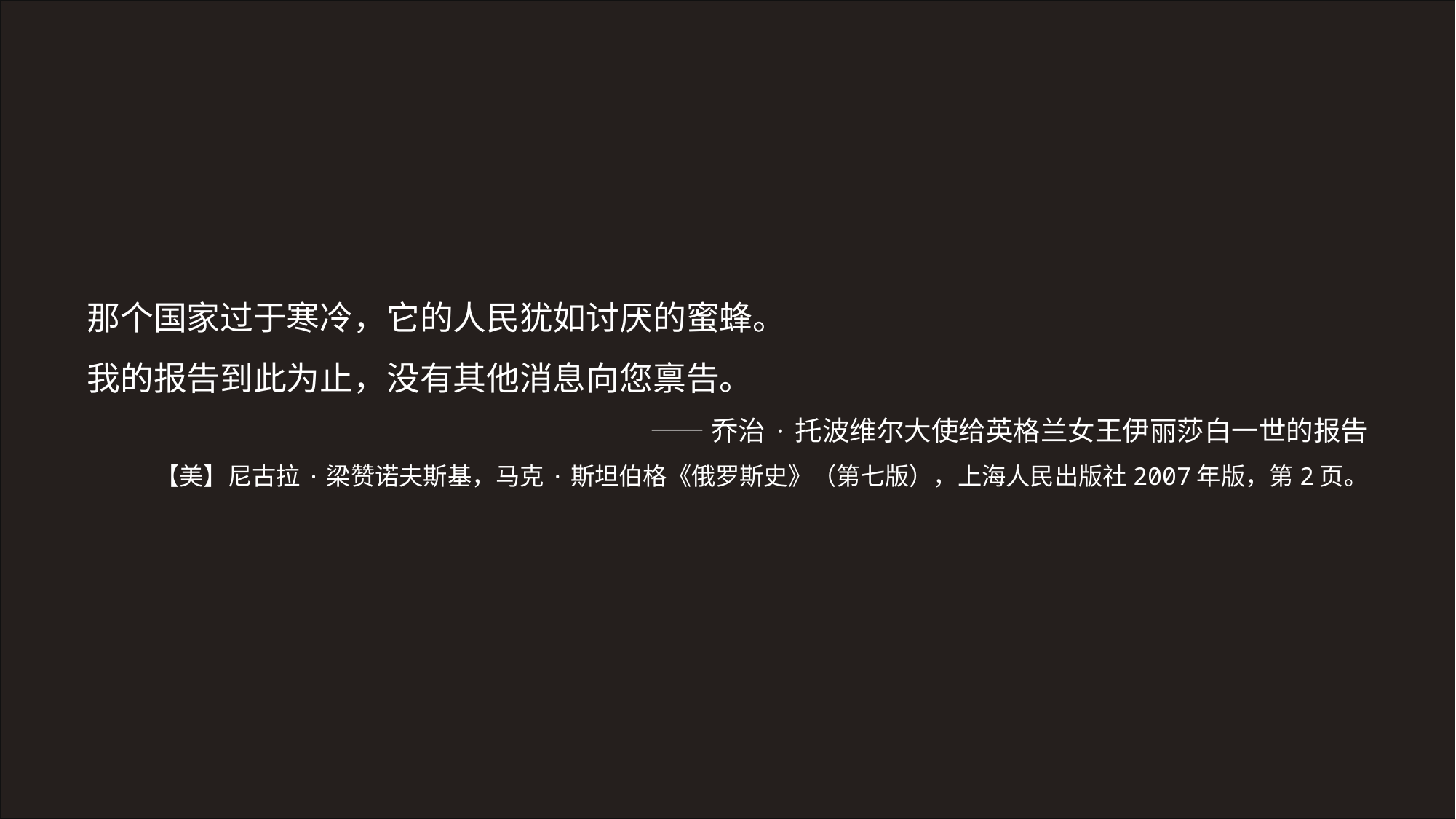

那个国家过于寒冷，它的人民犹如讨厌的蜜蜂。
我的报告到此为止，没有其他消息向您禀告。
——乔治·托波维尔大使给英格兰女王伊丽莎白一世的报告
【美】尼古拉·梁赞诺夫斯基，马克·斯坦伯格《俄罗斯史》（第七版），上海人民出版社2007年版，第2页。